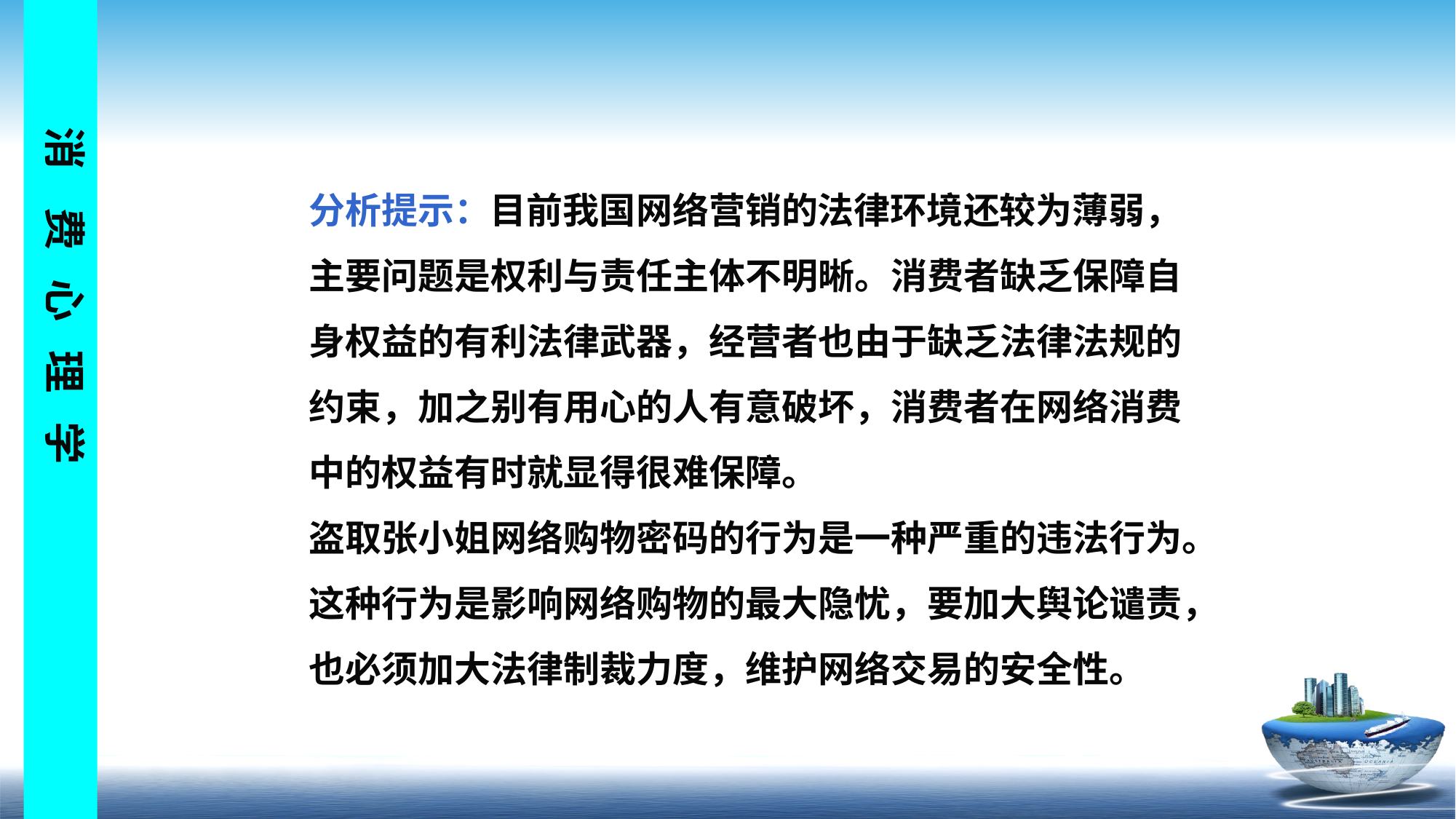

分析提示：目前我国网络营销的法律环境还较为薄弱，主要问题是权利与责任主体不明晰。消费者缺乏保障自身权益的有利法律武器，经营者也由于缺乏法律法规的约束，加之别有用心的人有意破坏，消费者在网络消费中的权益有时就显得很难保障。
盗取张小姐网络购物密码的行为是一种严重的违法行为。这种行为是影响网络购物的最大隐忧，要加大舆论谴责，也必须加大法律制裁力度，维护网络交易的安全性。